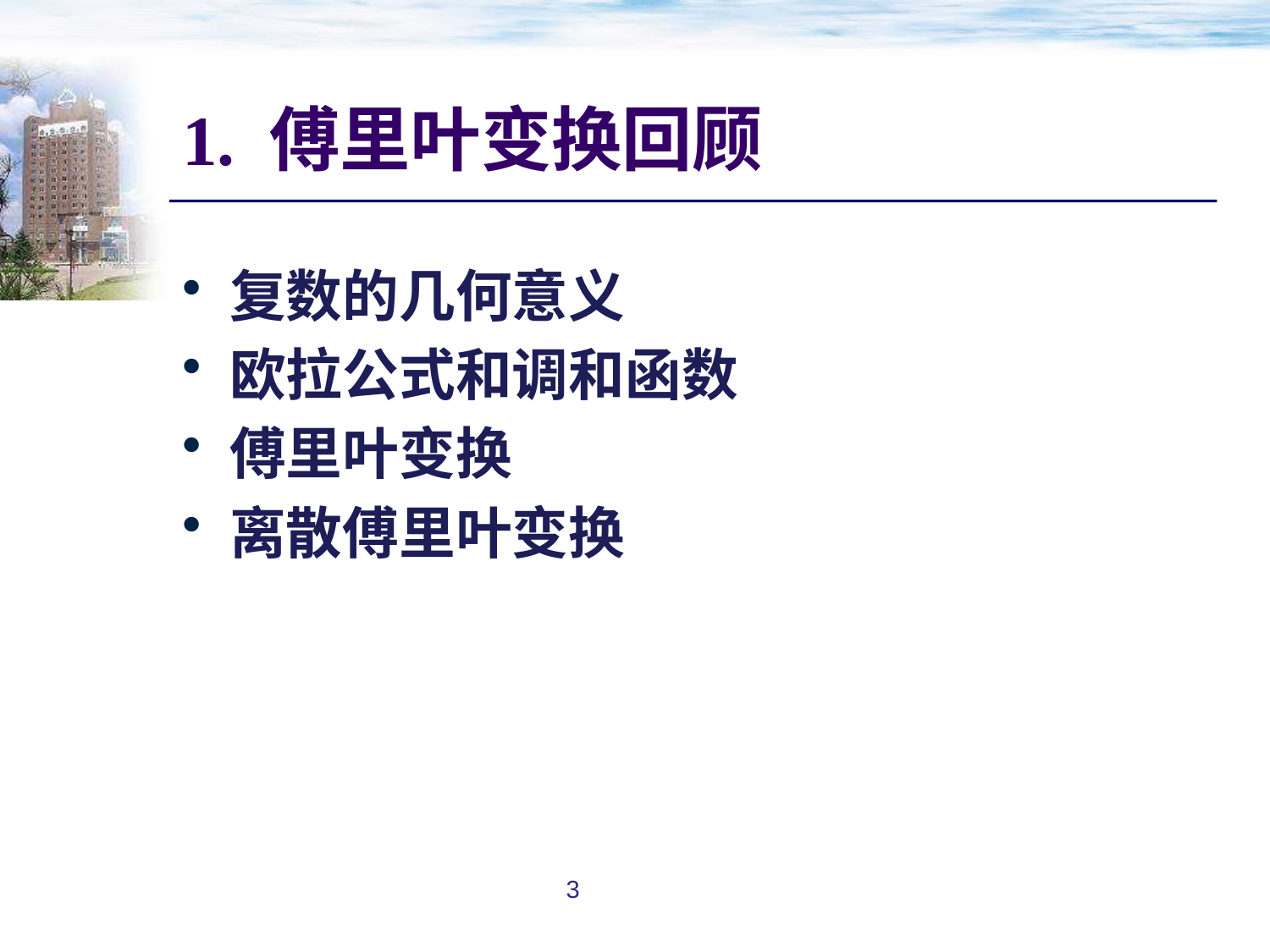

# 1. 傅里叶变换回顾
复数的几何意义
欧拉公式和调和函数
傅里叶变换
离散傅里叶变换
3